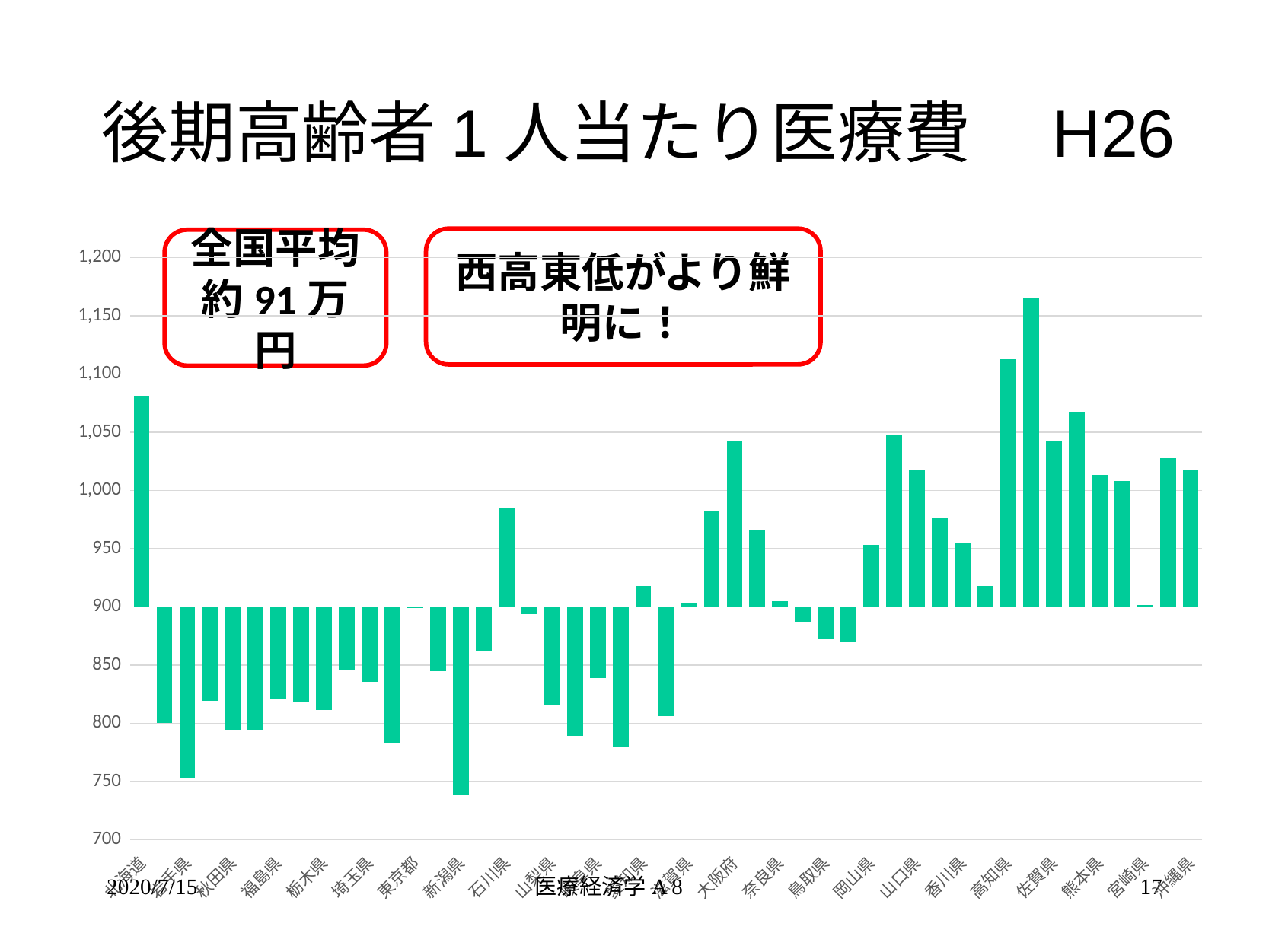

# 後期高齢者1人当たり医療費　H26
西高東低がより鮮明に！
全国平均
約91万円

### Chart

| Category |  |
|---|---|
| 北海道 | 1080.7791083596242 |
| 青森県 | 799.913310633023 |
| 岩手県 | 752.4807843102104 |
| 宮城県 | 819.3843912084656 |
| 秋田県 | 794.624837866917 |
| 山形県 | 794.1963197595874 |
| 福島県 | 821.4137134922778 |
| 茨城県 | 817.6995592230274 |
| 栃木県 | 811.2147824936518 |
| 群馬県 | 846.0515075581343 |
| 埼玉県 | 835.5600170414968 |
| 千葉県 | 782.4272930881592 |
| 東京都 | 898.8733227056051 |
| 神奈川県 | 844.9604841384979 |
| 新潟県 | 737.8158321328693 |
| 富山県 | 862.1192379768904 |
| 石川県 | 984.7835574924788 |
| 福井県 | 893.6501365876231 |
| 山梨県 | 815.5348158754963 |
| 長野県 | 788.8706564569901 |
| 岐阜県 | 838.9267461179892 |
| 静岡県 | 779.1156750787346 |
| 愛知県 | 917.8583632938477 |
| 三重県 | 805.9240202582046 |
| 滋賀県 | 903.7359491127675 |
| 京都府 | 982.5021763833878 |
| 大阪府 | 1042.006910951639 |
| 兵庫県 | 966.359811883075 |
| 奈良県 | 905.0865577058869 |
| 和歌山県 | 886.8642045746791 |
| 鳥取県 | 872.4131343194439 |
| 島根県 | 869.7175337914589 |
| 岡山県 | 953.2622394334077 |
| 広島県 | 1048.0064166737945 |
| 山口県 | 1017.6097604082103 |
| 徳島県 | 976.3509550579543 |
| 香川県 | 954.5175899999648 |
| 愛媛県 | 918.1234949053372 |
| 高知県 | 1112.6689001442096 |
| 福岡県 | 1164.799426207299 |
| 佐賀県 | 1042.936856688782 |
| 長崎県 | 1067.4365575121933 |
| 熊本県 | 1013.5415610455074 |
| 大分県 | 1007.860098131162 |
| 宮崎県 | 901.6815835646427 |
| 鹿児島県 | 1027.6334789080424 |
| 沖縄県 | 1017.0154684370707 |
2020/7/15
医療経済学A 8
17